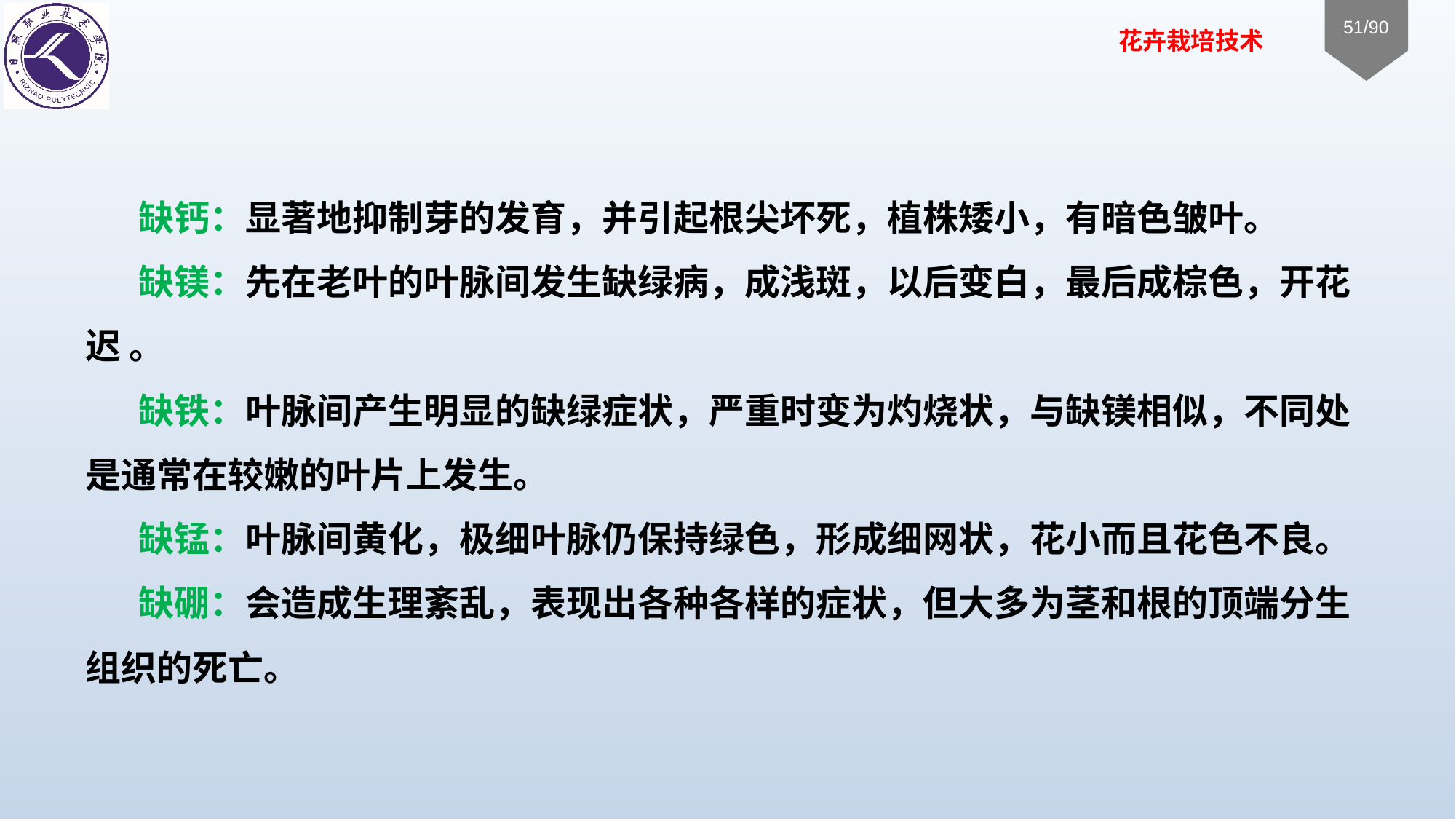

缺钙：显著地抑制芽的发育，并引起根尖坏死，植株矮小，有暗色皱叶。
缺镁：先在老叶的叶脉间发生缺绿病，成浅斑，以后变白，最后成棕色，开花迟 。
缺铁：叶脉间产生明显的缺绿症状，严重时变为灼烧状，与缺镁相似，不同处是通常在较嫩的叶片上发生。
缺锰：叶脉间黄化，极细叶脉仍保持绿色，形成细网状，花小而且花色不良。
缺硼：会造成生理紊乱，表现出各种各样的症状，但大多为茎和根的顶端分生组织的死亡。